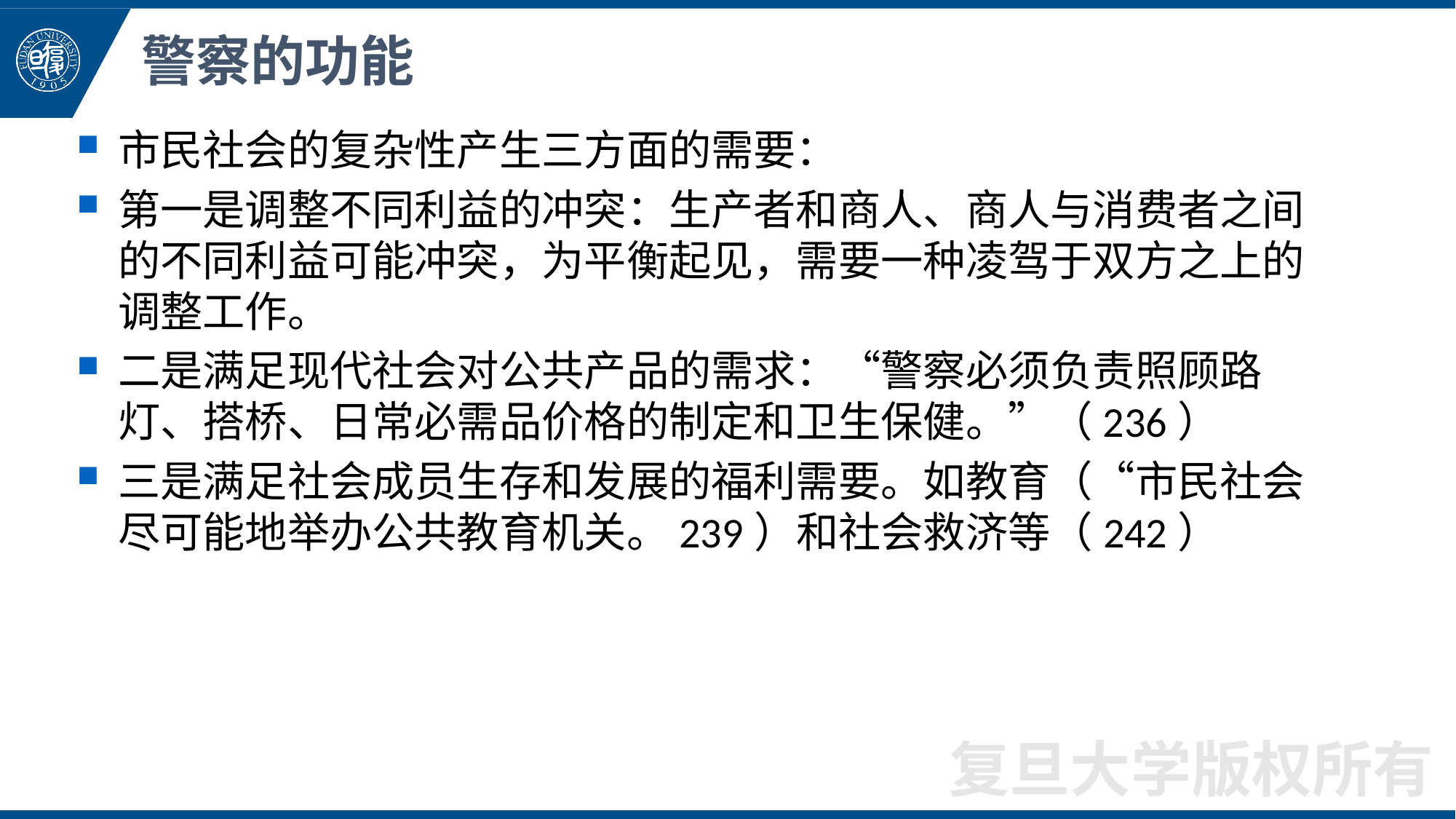

# 警察的功能
市民社会的复杂性产生三方面的需要：
第一是调整不同利益的冲突：生产者和商人、商人与消费者之间的不同利益可能冲突，为平衡起见，需要一种凌驾于双方之上的调整工作。
二是满足现代社会对公共产品的需求：“警察必须负责照顾路灯、搭桥、日常必需品价格的制定和卫生保健。”（236）
三是满足社会成员生存和发展的福利需要。如教育（“市民社会尽可能地举办公共教育机关。239）和社会救济等（242）